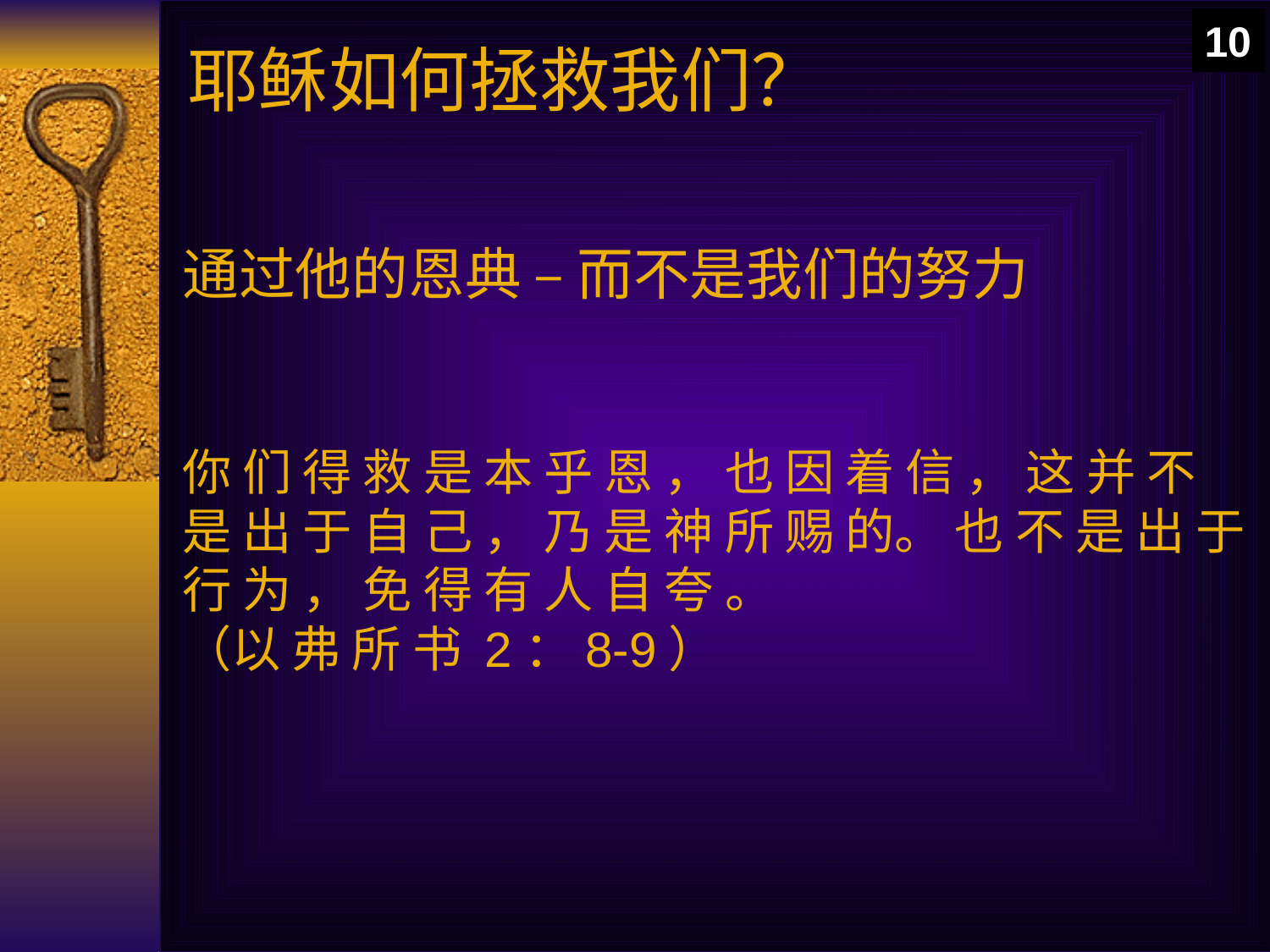

10
# 耶稣如何拯救我们？
通过他的恩典 – 而不是我们的努力

你 们 得 救 是 本 乎 恩 ， 也 因 着 信 ， 这 并 不 是 出 于 自 己 ， 乃 是 神 所 赐 的。 也 不 是 出 于 行 为 ， 免 得 有 人 自 夸 。
（以 弗 所 书 2：8-9）